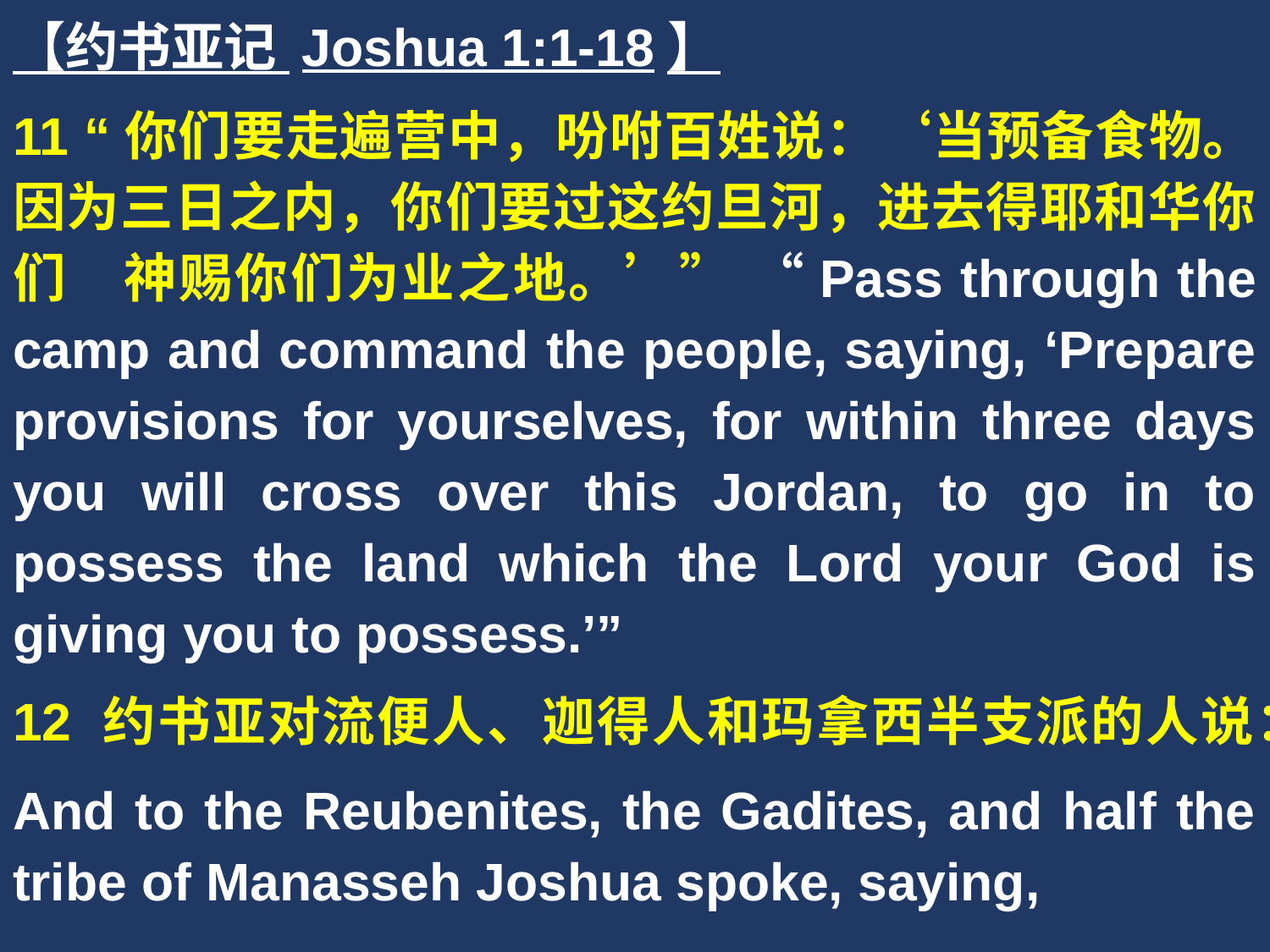

【约书亚记 Joshua 1:1-18】
11 “你们要走遍营中，吩咐百姓说：‘当预备食物。因为三日之内，你们要过这约旦河，进去得耶和华你们　神赐你们为业之地。’” “Pass through the camp and command the people, saying, ‘Prepare provisions for yourselves, for within three days you will cross over this Jordan, to go in to possess the land which the Lord your God is giving you to possess.’”
12 约书亚对流便人、迦得人和玛拿西半支派的人说：
And to the Reubenites, the Gadites, and half the tribe of Manasseh Joshua spoke, saying,